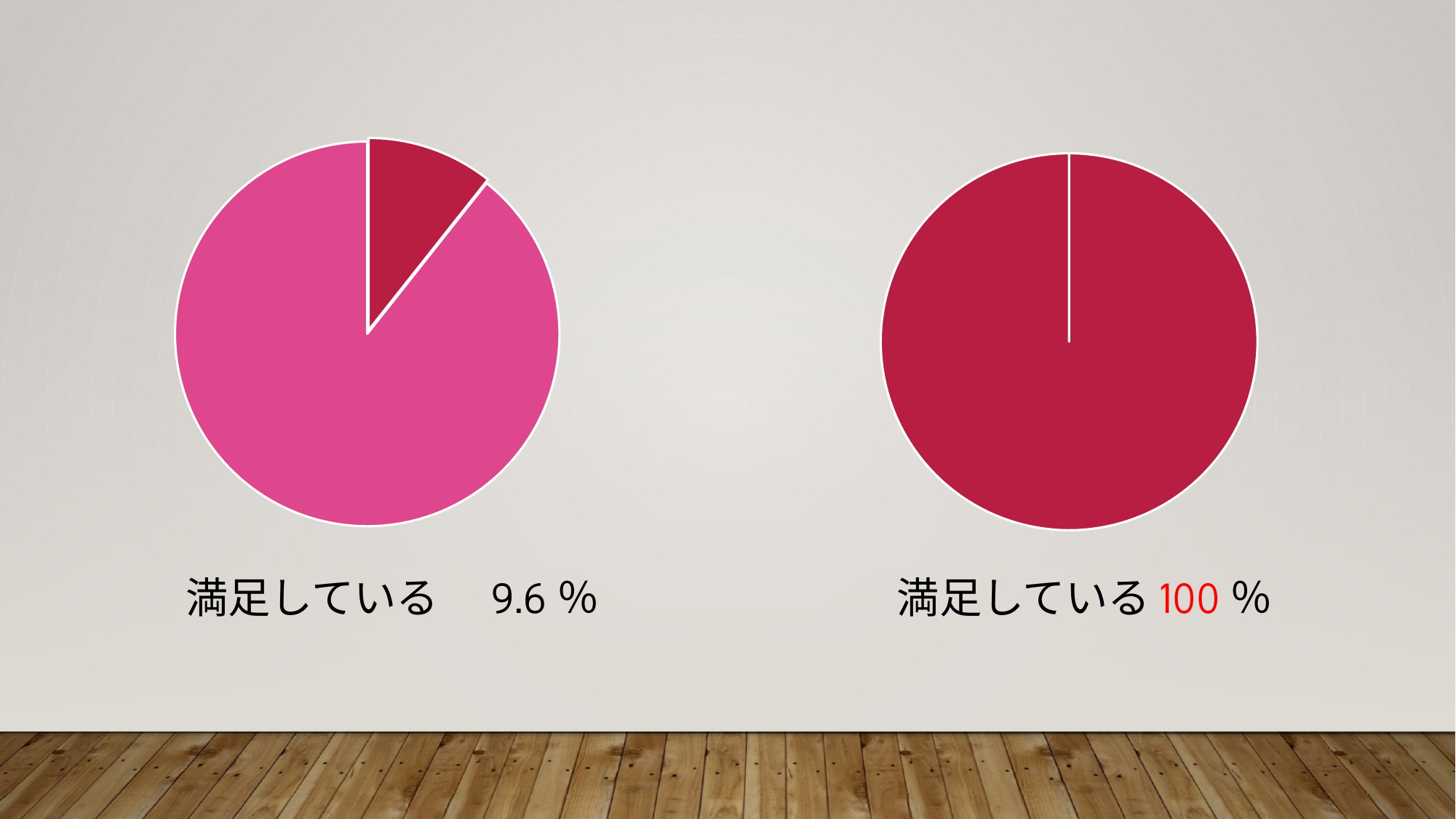

### Chart

| Category | 日本 |
|---|---|
| 満足 | 9.6 |
| 満足でない | 80.4 |

### Chart

| Category | タイ |
|---|---|
|  | 100.0 |
|  | None |
|  | None |
|  | None |
満足している　9.6％
満足している100％